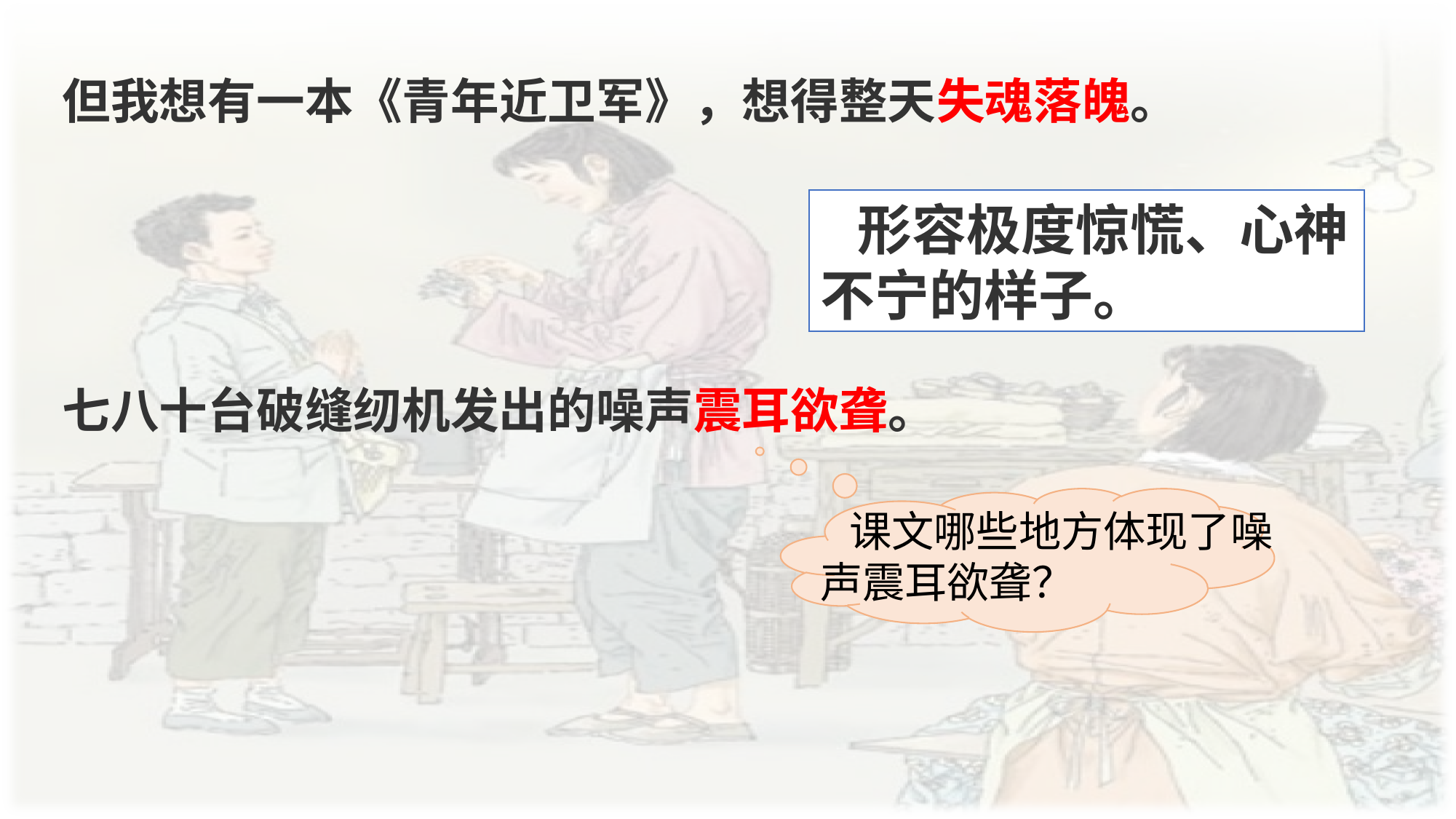

但我想有一本《青年近卫军》，想得整天失魂落魄。
  形容极度惊慌、心神不宁的样子。
七八十台破缝纫机发出的噪声震耳欲聋。

  课文哪些地方体现了噪声震耳欲聋？